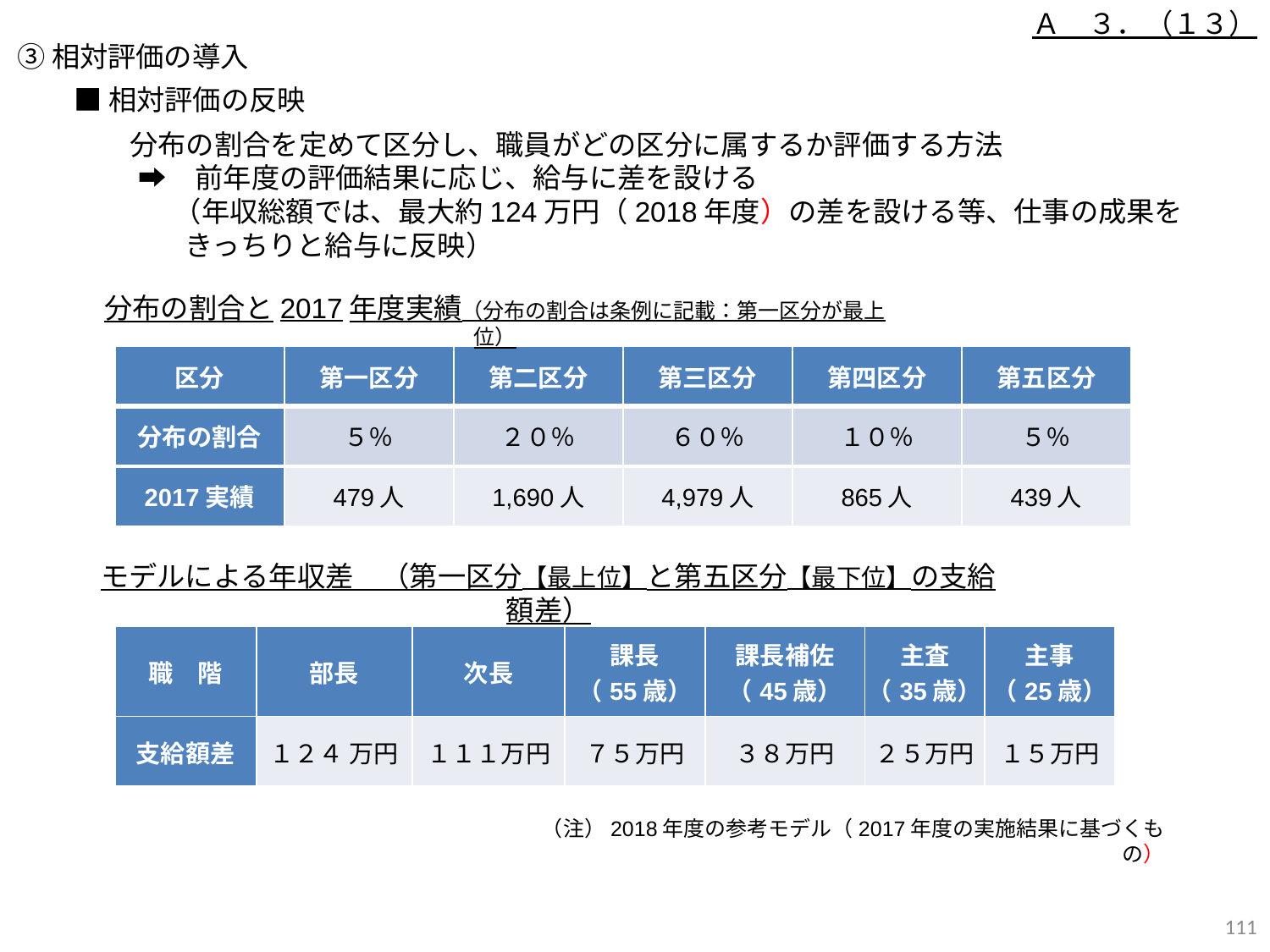

Ａ　３．（１３）
③相対評価の導入
■相対評価の反映
　　分布の割合を定めて区分し、職員がどの区分に属するか評価する方法
　➡　前年度の評価結果に応じ、給与に差を設ける
（年収総額では、最大約124万円（2018年度）の差を設ける等、仕事の成果をきっちりと給与に反映）
分布の割合と2017年度実績（分布の割合は条例に記載：第一区分が最上位）
| 区分 | 第一区分 | 第二区分 | 第三区分 | 第四区分 | 第五区分 |
| --- | --- | --- | --- | --- | --- |
| 分布の割合 | ５％ | ２０％ | ６０％ | １０％ | ５％ |
| 2017実績 | 479人 | 1,690人 | 4,979人 | 865人 | 439人 |
モデルによる年収差　（第一区分【最上位】と第五区分【最下位】の支給額差）
| 職　階 | 部長 | 次長 | 課長 （55歳） | 課長補佐 （45歳） | 主査 （35歳） | 主事 （25歳） |
| --- | --- | --- | --- | --- | --- | --- |
| 支給額差 | １２４ 万円 | １１１万円 | ７５万円 | ３８万円 | ２５万円 | １５万円 |
（注）2018年度の参考モデル（2017年度の実施結果に基づくもの）
111